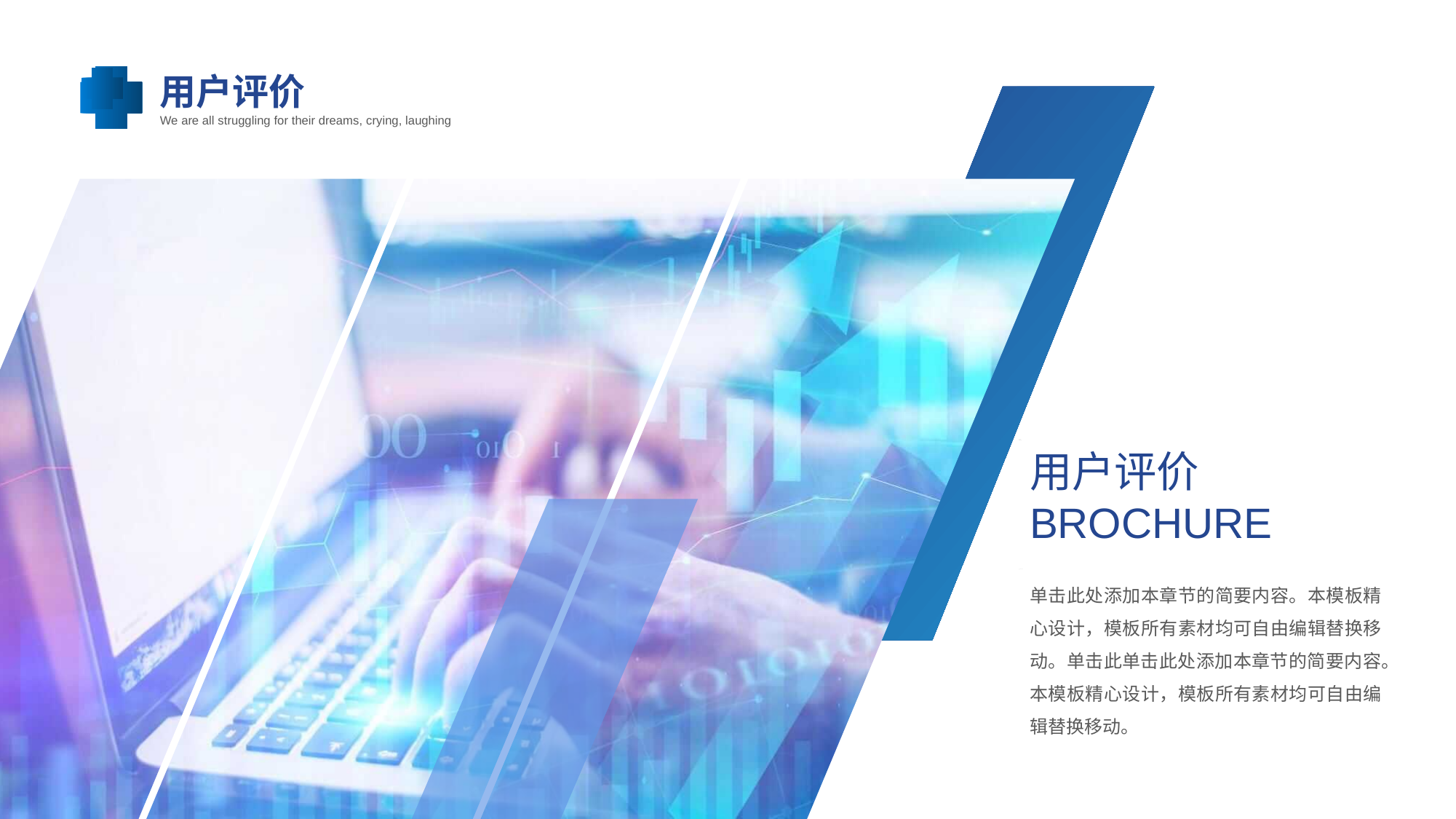

供应产品
We are all struggling for their dreams, crying, laughing

用户评价
We are all struggling for their dreams, crying, laughing

用户评价
BROCHURE

单击此处添加本章节的简要内容。本模板精心设计，模板所有素材均可自由编辑替换移动。单击此单击此处添加本章节的简要内容。本模板精心设计，模板所有素材均可自由编辑替换移动。